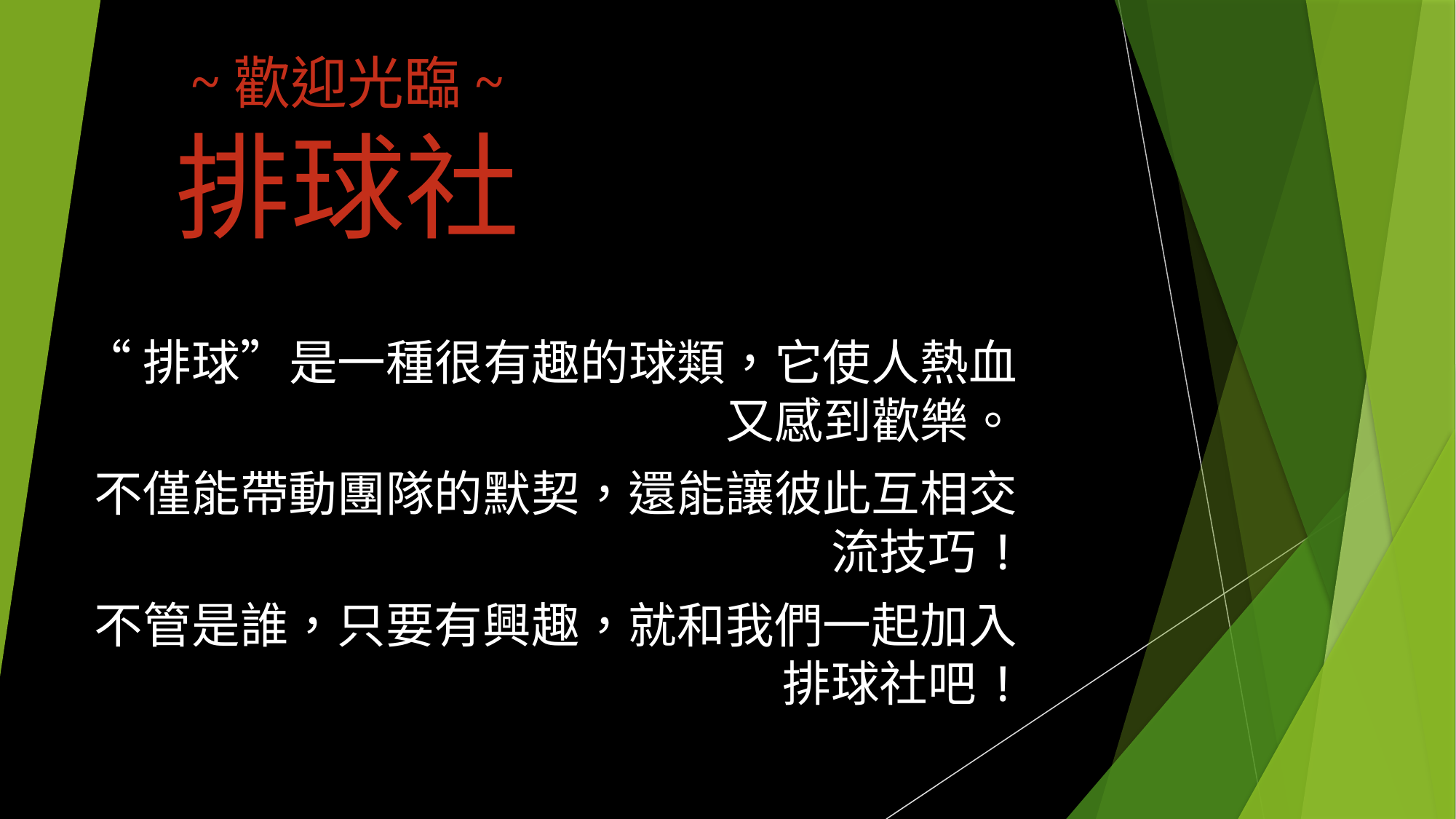

# ~歡迎光臨~ 排球社
“排球”是一種很有趣的球類，它使人熱血又感到歡樂。
不僅能帶動團隊的默契，還能讓彼此互相交流技巧!
不管是誰，只要有興趣，就和我們一起加入排球社吧!